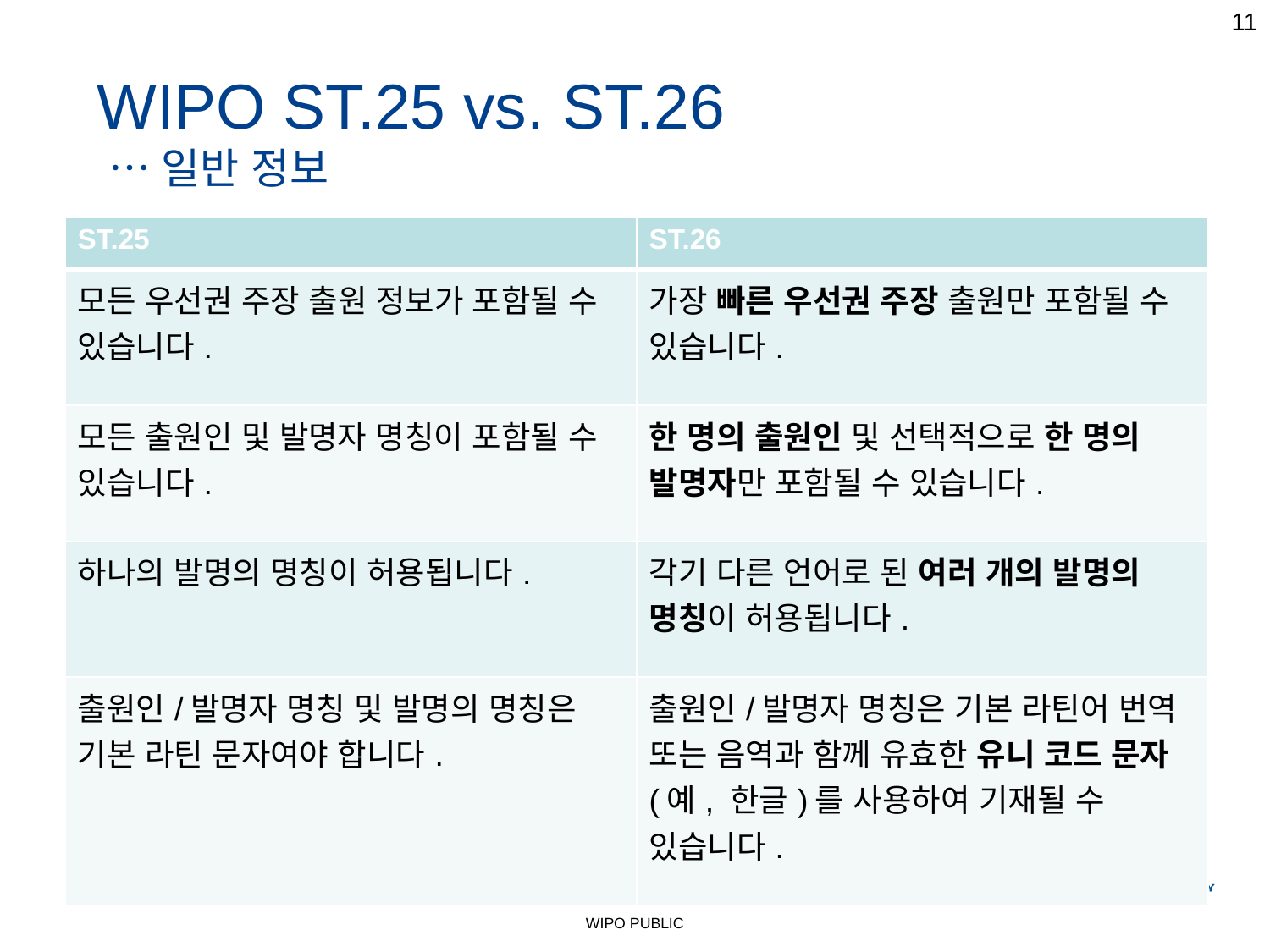

11
WIPO ST.25 vs. ST.26
 …일반 정보
| ST.25 | ST.26 |
| --- | --- |
| 모든 우선권 주장 출원 정보가 포함될 수 있습니다. | 가장 빠른 우선권 주장 출원만 포함될 수 있습니다. |
| 모든 출원인 및 발명자 명칭이 포함될 수 있습니다. | 한 명의 출원인 및 선택적으로 한 명의 발명자만 포함될 수 있습니다. |
| 하나의 발명의 명칭이 허용됩니다. | 각기 다른 언어로 된 여러 개의 발명의 명칭이 허용됩니다. |
| 출원인/발명자 명칭 및 발명의 명칭은 기본 라틴 문자여야 합니다. | 출원인/발명자 명칭은 기본 라틴어 번역 또는 음역과 함께 유효한 유니 코드 문자(예, 한글)를 사용하여 기재될 수 있습니다. |